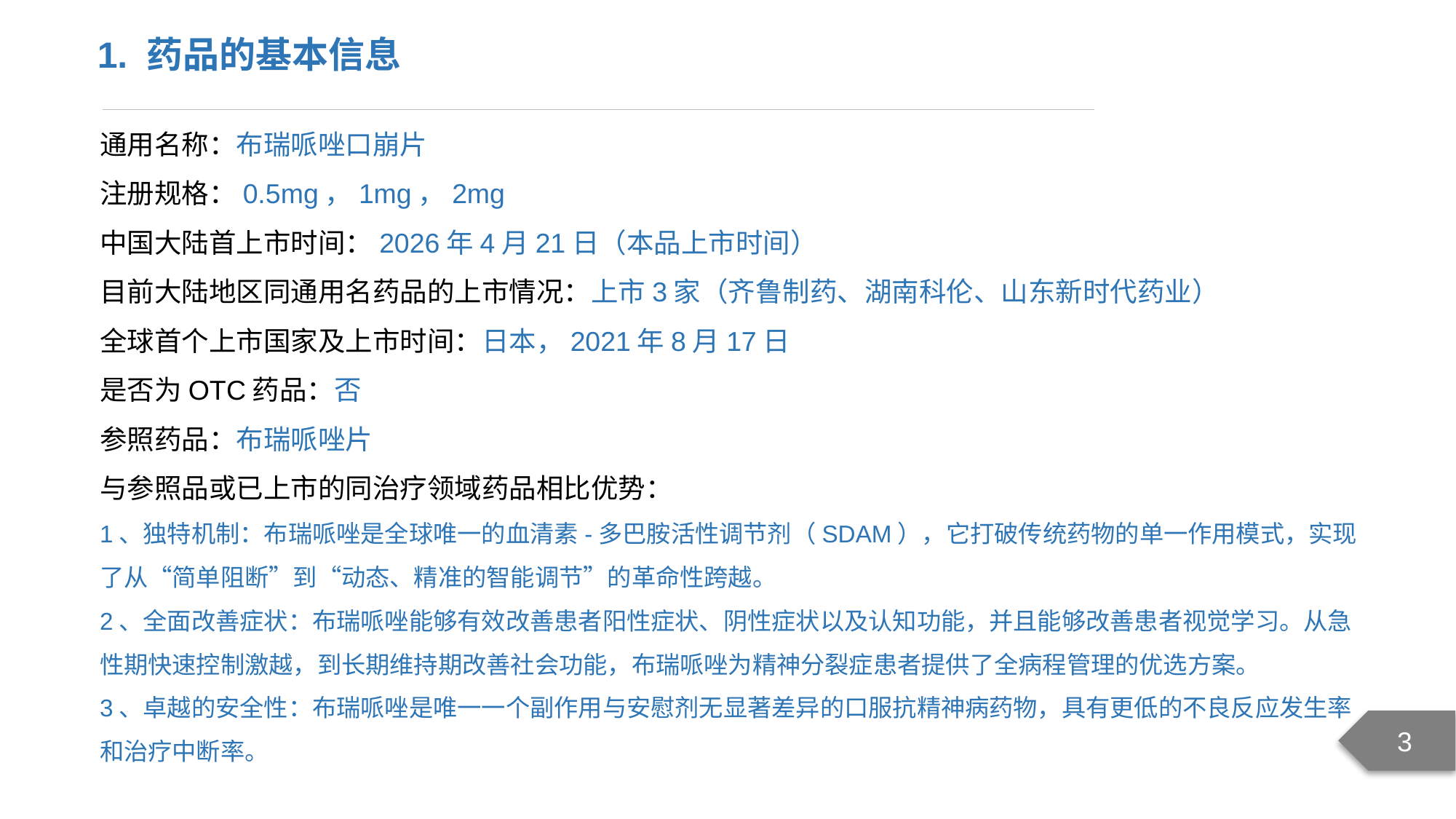

1. 药品的基本信息
通用名称：布瑞哌唑口崩片
注册规格：0.5mg，1mg，2mg
中国大陆首上市时间：2026年4月21日（本品上市时间）
目前大陆地区同通用名药品的上市情况：上市3家（齐鲁制药、湖南科伦、山东新时代药业）
全球首个上市国家及上市时间：日本，2021年8月17日
是否为OTC药品：否
参照药品：布瑞哌唑片
与参照品或已上市的同治疗领域药品相比优势：
1、独特机制：布瑞哌唑是全球唯一的血清素-多巴胺活性调节剂（SDAM），它打破传统药物的单一作用模式，实现了从“简单阻断”到“动态、精准的智能调节”的革命性跨越。
2、全面改善症状：布瑞哌唑能够有效改善患者阳性症状、阴性症状以及认知功能，并且能够改善患者视觉学习。从急性期快速控制激越，到长期维持期改善社会功能，布瑞哌唑为精神分裂症患者提供了全病程管理的优选方案。
3、卓越的安全性：布瑞哌唑是唯一一个副作用与安慰剂无显著差异的口服抗精神病药物，具有更低的不良反应发生率和治疗中断率。